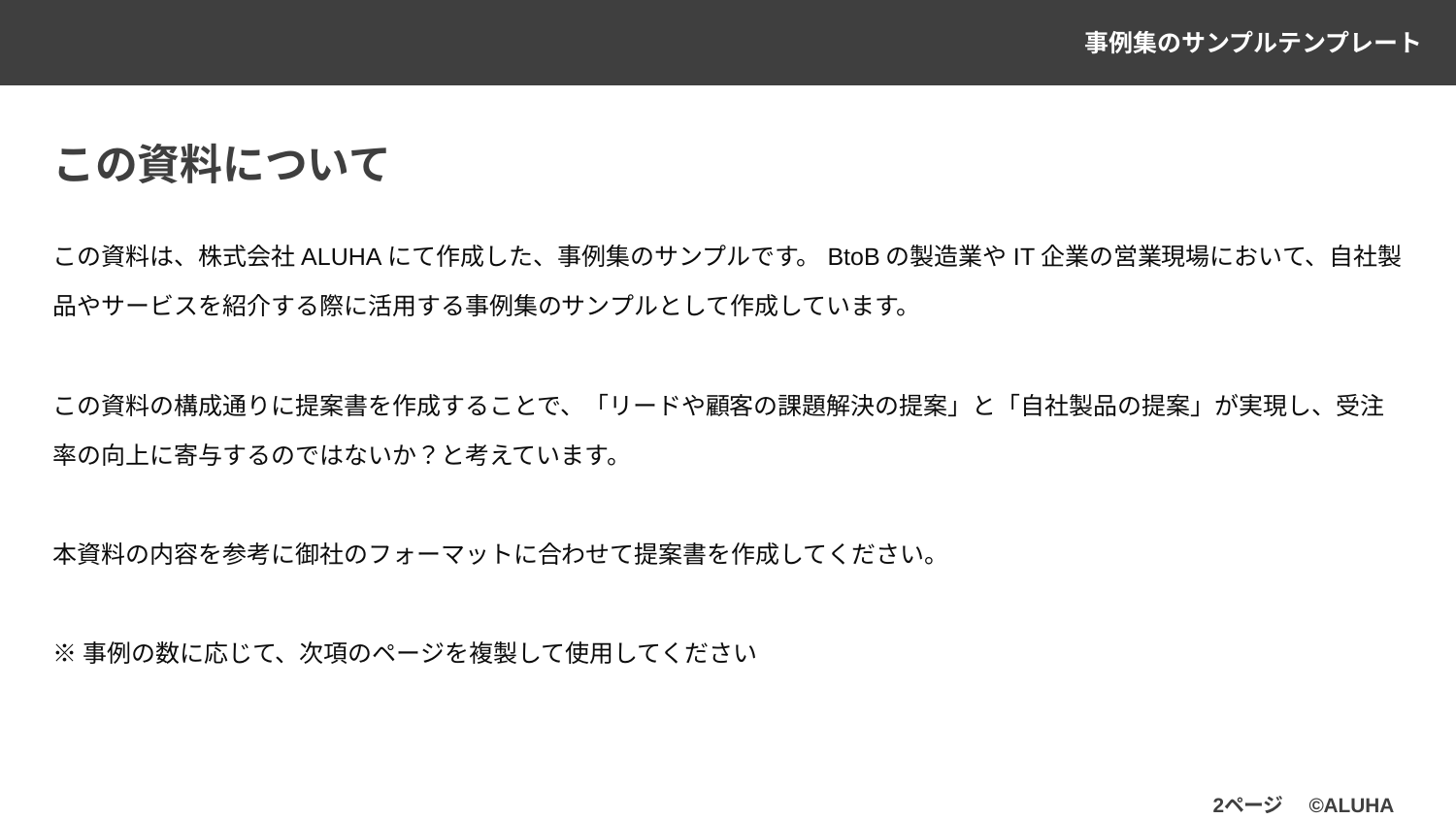

# この資料について
この資料は、株式会社ALUHAにて作成した、事例集のサンプルです。BtoBの製造業やIT企業の営業現場において、自社製品やサービスを紹介する際に活用する事例集のサンプルとして作成しています。

この資料の構成通りに提案書を作成することで、「リードや顧客の課題解決の提案」と「自社製品の提案」が実現し、受注率の向上に寄与するのではないか？と考えています。

本資料の内容を参考に御社のフォーマットに合わせて提案書を作成してください。

※事例の数に応じて、次項のページを複製して使用してください